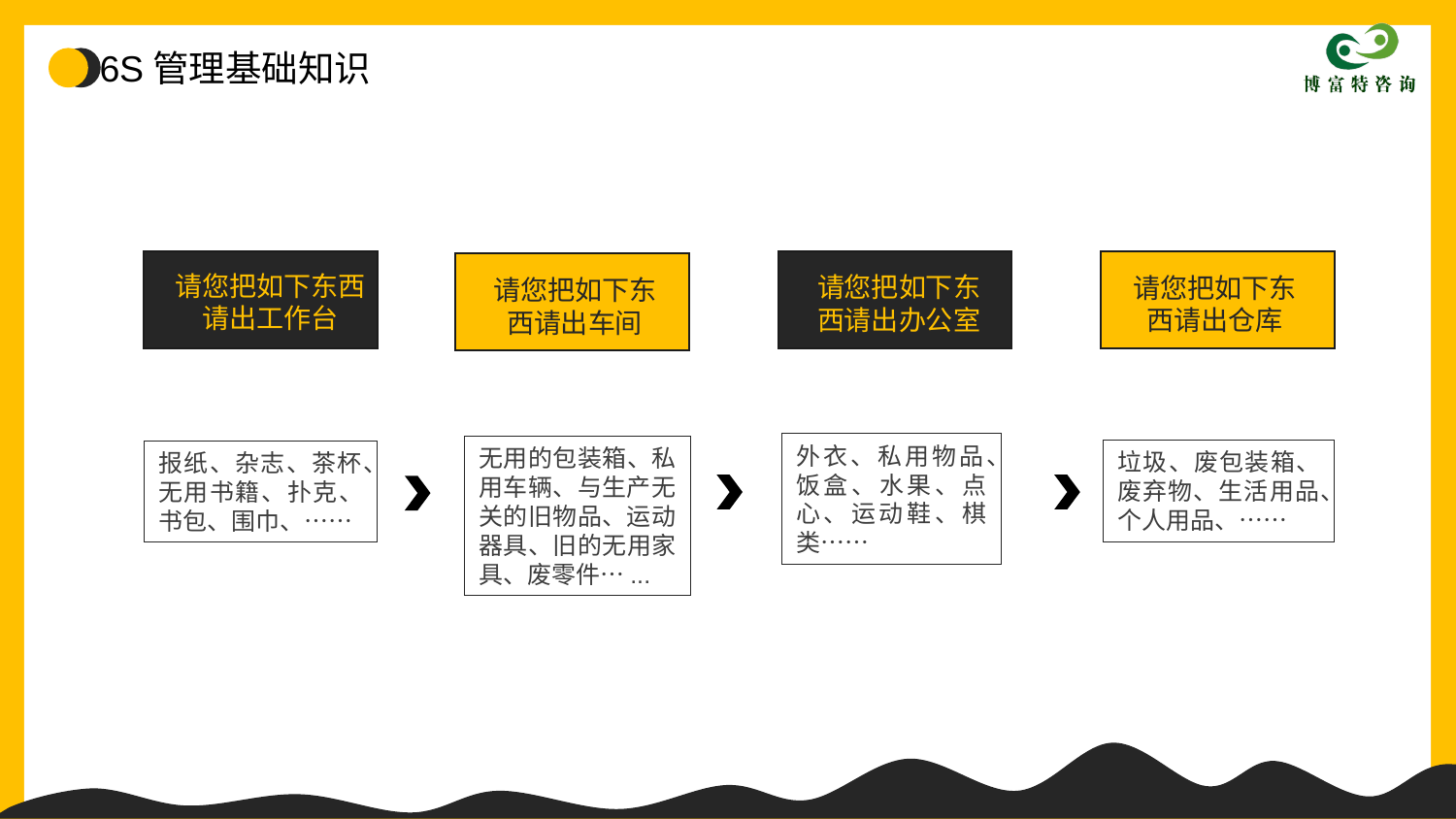

请您把如下东西请出工作台
请您把如下东西请出办公室
请您把如下东西请出仓库
请您把如下东西请出车间

外衣、私用物品、饭盒、水果、点心、运动鞋、棋类……
无用的包装箱、私用车辆、与生产无关的旧物品、运动器具、旧的无用家具、废零件…...
垃圾、废包装箱、废弃物、生活用品、个人用品、……
报纸、杂志、茶杯、无用书籍、扑克、书包、围巾、……